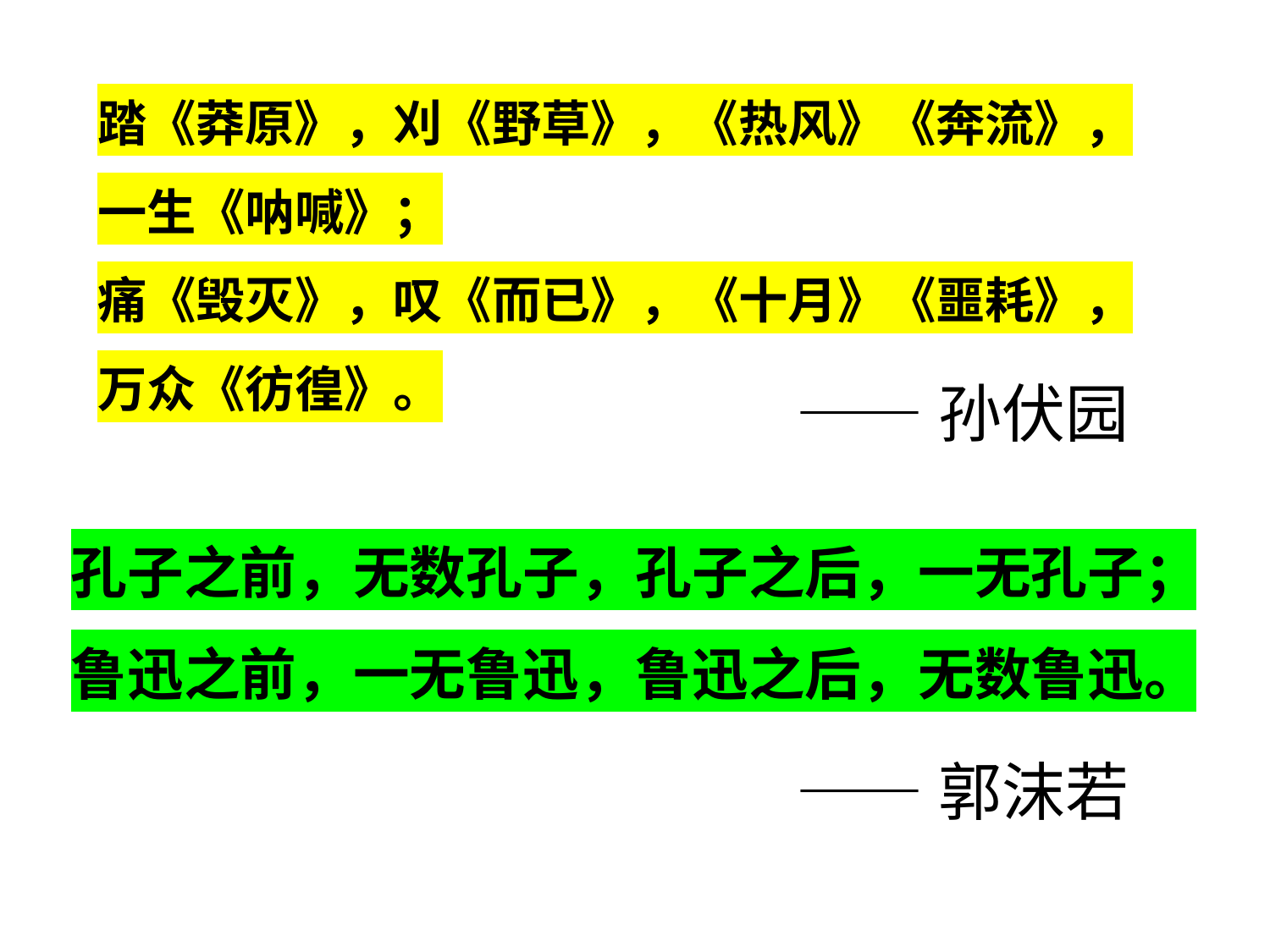

踏《莽原》，刈《野草》，《热风》《奔流》，一生《呐喊》；
痛《毁灭》，叹《而已》，《十月》《噩耗》，万众《彷徨》。

——孙伏园
孔子之前，无数孔子，孔子之后，一无孔子；
鲁迅之前，一无鲁迅，鲁迅之后，无数鲁迅。
——郭沫若